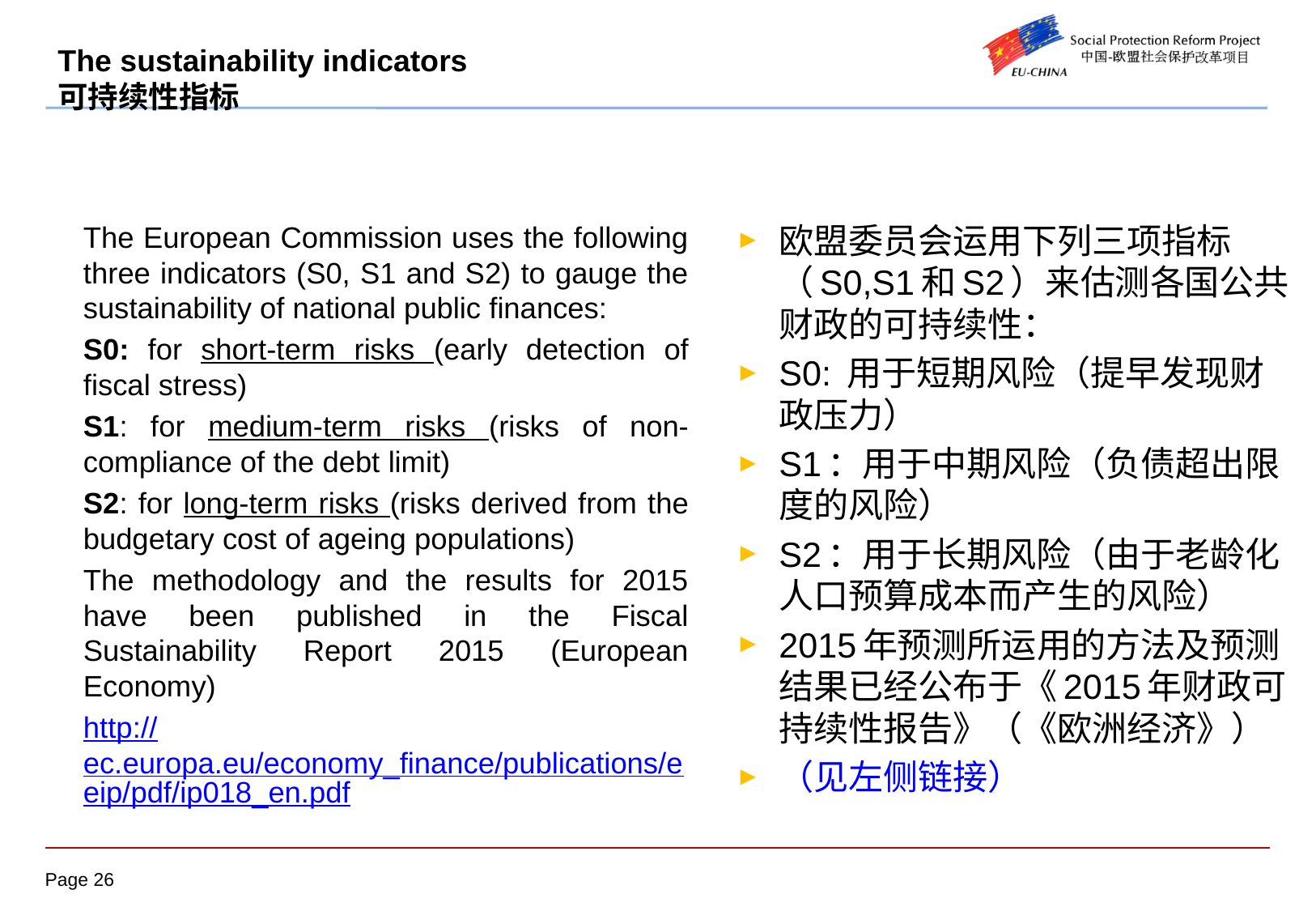

# The sustainability indicators 可持续性指标
The European Commission uses the following three indicators (S0, S1 and S2) to gauge the sustainability of national public finances:
S0: for short-term risks (early detection of fiscal stress)
S1: for medium-term risks (risks of non-compliance of the debt limit)
S2: for long-term risks (risks derived from the budgetary cost of ageing populations)
The methodology and the results for 2015 have been published in the Fiscal Sustainability Report 2015 (European Economy)
http://ec.europa.eu/economy_finance/publications/eeip/pdf/ip018_en.pdf

欧盟委员会运用下列三项指标（S0,S1和S2）来估测各国公共财政的可持续性：
S0: 用于短期风险（提早发现财政压力）
S1：用于中期风险（负债超出限度的风险）
S2：用于长期风险（由于老龄化人口预算成本而产生的风险）
2015年预测所运用的方法及预测结果已经公布于《2015年财政可持续性报告》（《欧洲经济》）
（见左侧链接）